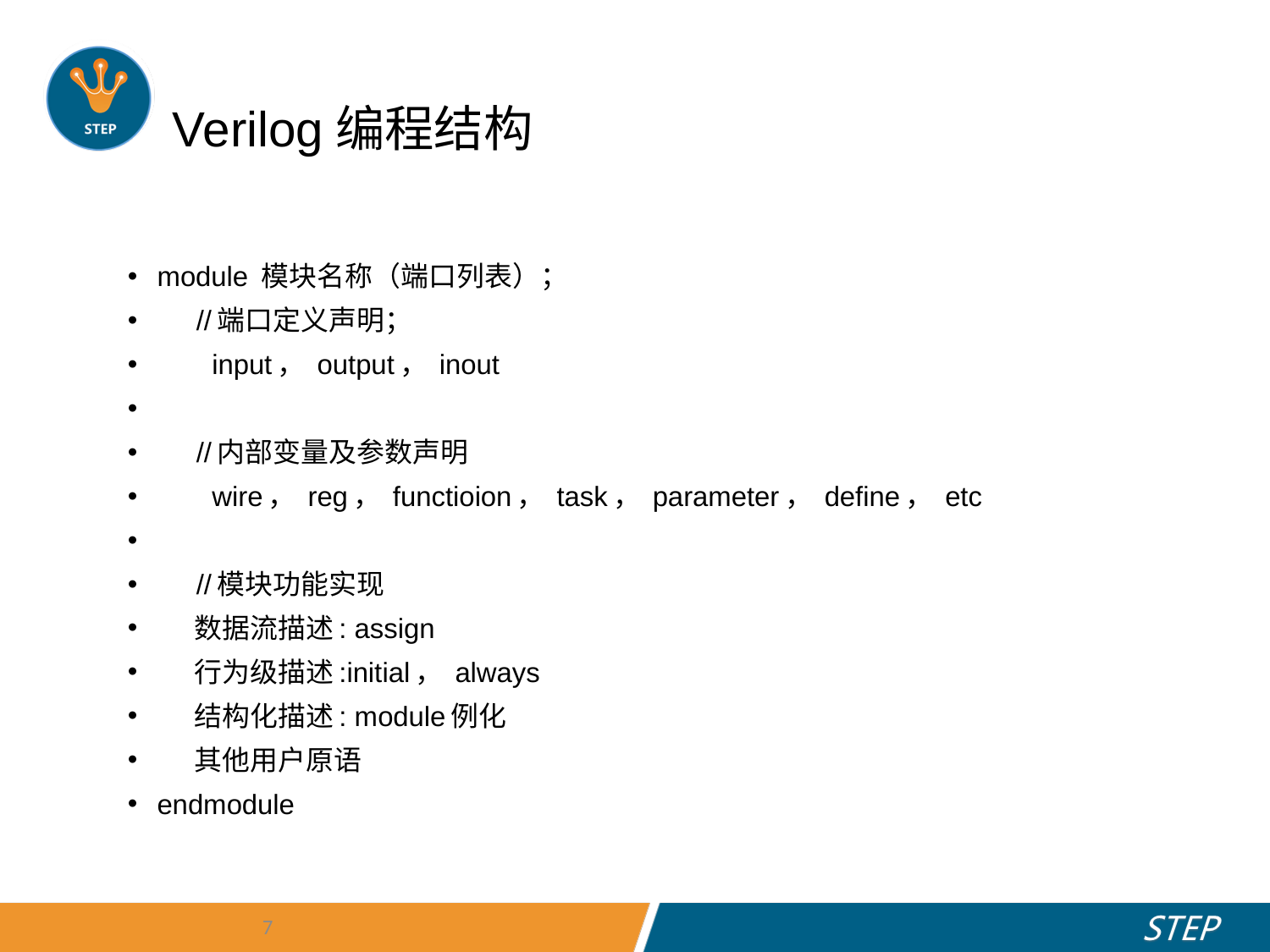

# Verilog编程结构
module 模块名称（端口列表）；
     //端口定义声明；
       input， output， inout

     //内部变量及参数声明
       wire， reg， functioion， task， parameter， define， etc

     //模块功能实现
     数据流描述: assign
     行为级描述:initial， always
     结构化描述: module例化
     其他用户原语
endmodule
7